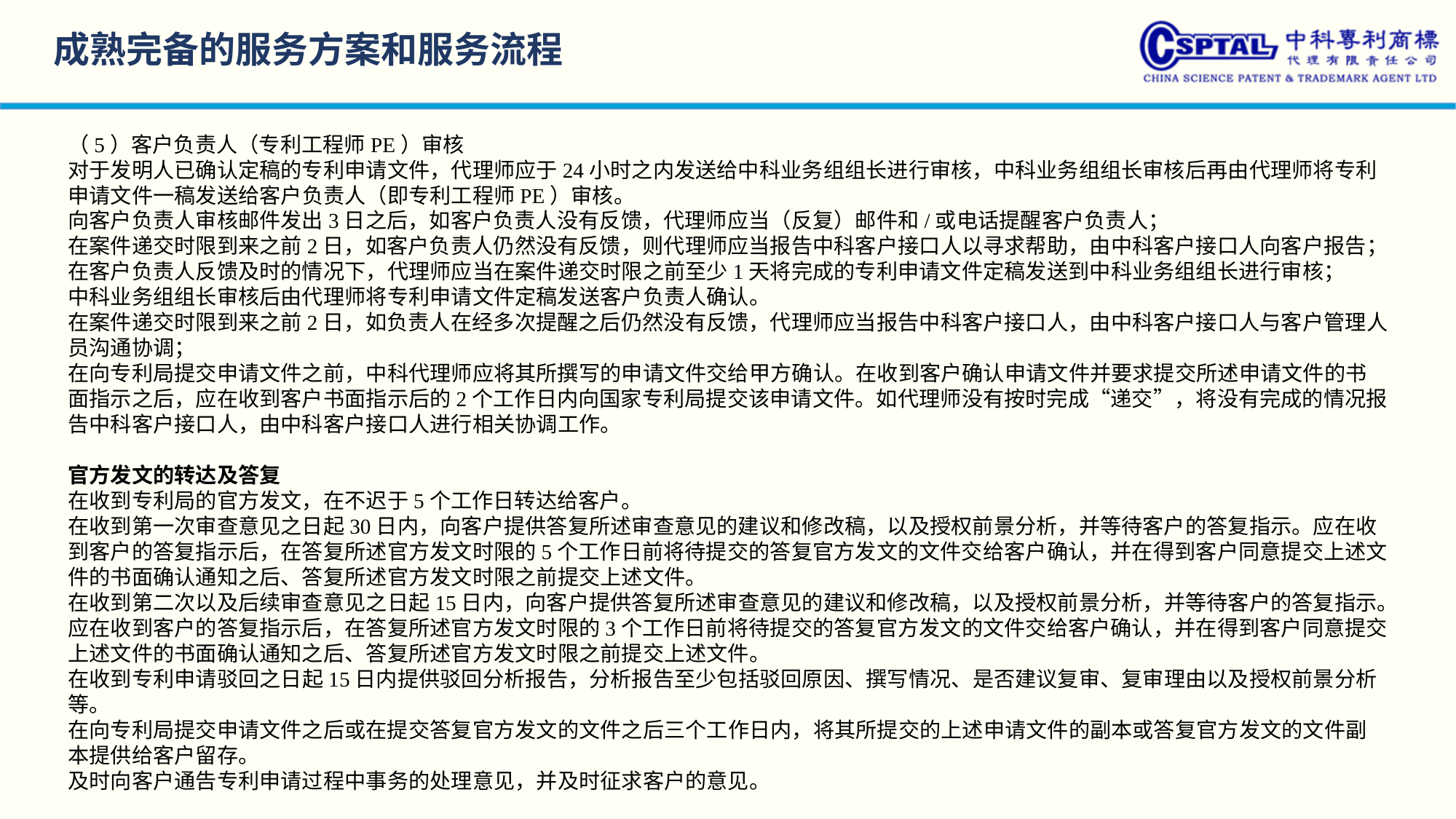

成熟完备的服务方案和服务流程
（5）客户负责人（专利工程师PE）审核
对于发明人已确认定稿的专利申请文件，代理师应于24小时之内发送给中科业务组组长进行审核，中科业务组组长审核后再由代理师将专利申请文件一稿发送给客户负责人（即专利工程师PE）审核。
向客户负责人审核邮件发出3日之后，如客户负责人没有反馈，代理师应当（反复）邮件和/或电话提醒客户负责人；
在案件递交时限到来之前2日，如客户负责人仍然没有反馈，则代理师应当报告中科客户接口人以寻求帮助，由中科客户接口人向客户报告；
在客户负责人反馈及时的情况下，代理师应当在案件递交时限之前至少1天将完成的专利申请文件定稿发送到中科业务组组长进行审核；
中科业务组组长审核后由代理师将专利申请文件定稿发送客户负责人确认。
在案件递交时限到来之前2日，如负责人在经多次提醒之后仍然没有反馈，代理师应当报告中科客户接口人，由中科客户接口人与客户管理人员沟通协调；
在向专利局提交申请文件之前，中科代理师应将其所撰写的申请文件交给甲方确认。在收到客户确认申请文件并要求提交所述申请文件的书面指示之后，应在收到客户书面指示后的2个工作日内向国家专利局提交该申请文件。如代理师没有按时完成“递交”，将没有完成的情况报告中科客户接口人，由中科客户接口人进行相关协调工作。

官方发文的转达及答复
在收到专利局的官方发文，在不迟于5个工作日转达给客户。
在收到第一次审查意见之日起30日内，向客户提供答复所述审查意见的建议和修改稿，以及授权前景分析，并等待客户的答复指示。应在收到客户的答复指示后，在答复所述官方发文时限的5个工作日前将待提交的答复官方发文的文件交给客户确认，并在得到客户同意提交上述文件的书面确认通知之后、答复所述官方发文时限之前提交上述文件。
在收到第二次以及后续审查意见之日起15日内，向客户提供答复所述审查意见的建议和修改稿，以及授权前景分析，并等待客户的答复指示。应在收到客户的答复指示后，在答复所述官方发文时限的3个工作日前将待提交的答复官方发文的文件交给客户确认，并在得到客户同意提交上述文件的书面确认通知之后、答复所述官方发文时限之前提交上述文件。
在收到专利申请驳回之日起15日内提供驳回分析报告，分析报告至少包括驳回原因、撰写情况、是否建议复审、复审理由以及授权前景分析等。
在向专利局提交申请文件之后或在提交答复官方发文的文件之后三个工作日内，将其所提交的上述申请文件的副本或答复官方发文的文件副本提供给客户留存。
及时向客户通告专利申请过程中事务的处理意见，并及时征求客户的意见。